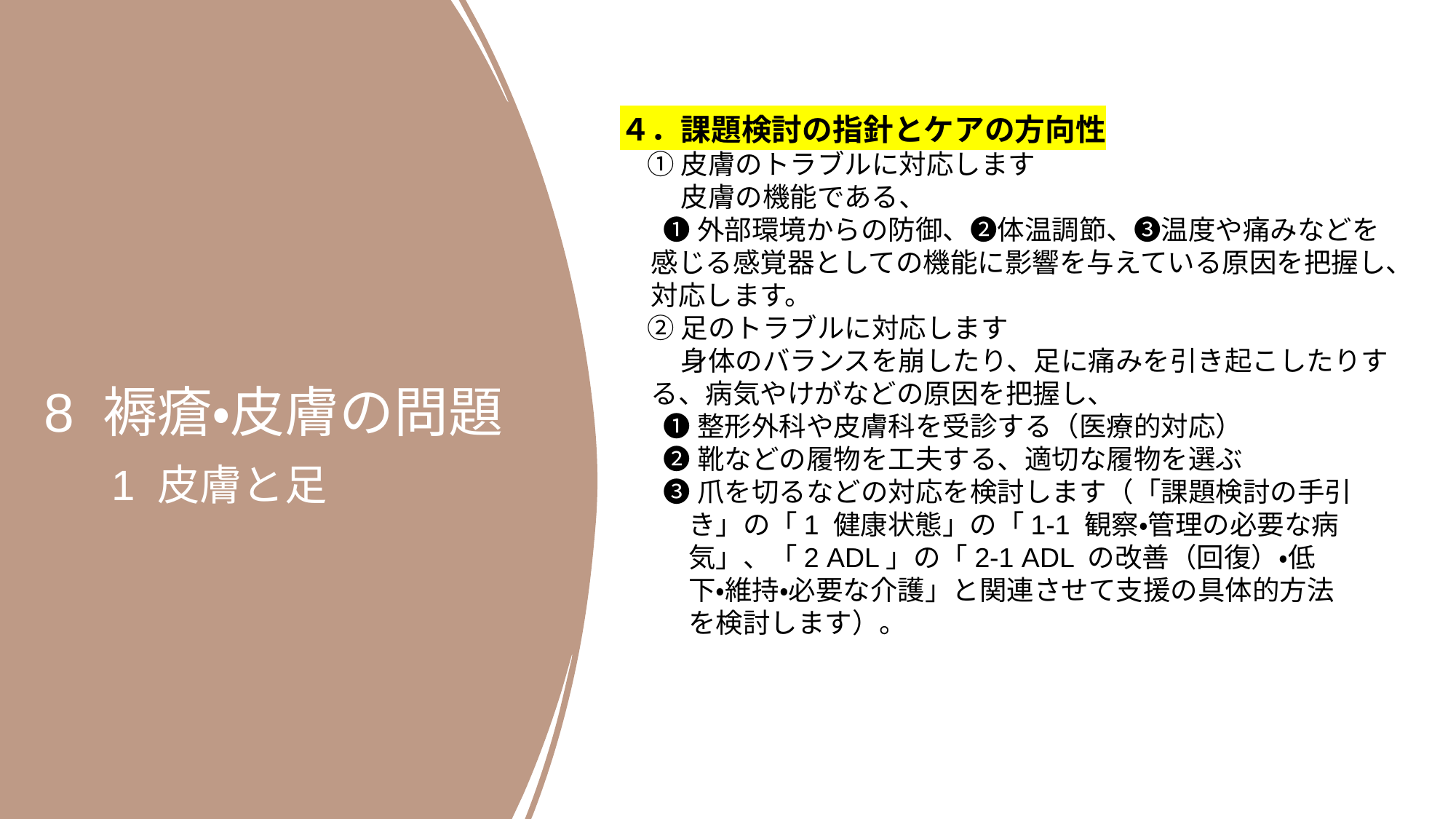

４．課題検討の指針とケアの方向性
　① 皮膚のトラブルに対応します
　　 皮膚の機能である、
       ❶外部環境からの防御、❷体温調節、❸温度や痛みなどを
    感じる感覚器としての機能に影響を与えている原因を把握し、
    対応します。
　② 足のトラブルに対応します
　　 身体のバランスを崩したり、足に痛みを引き起こしたりす
    る、病気やけがなどの原因を把握し、
       ❶整形外科や皮膚科を受診する（医療的対応）
       ❷靴などの履物を工夫する、適切な履物を選ぶ
       ❸爪を切るなどの対応を検討します（「課題検討の手引
          き」の「1 健康状態」の「1-1 観察・管理の必要な病
          気」、「2 ADL」の「2-1 ADL の改善（回復）・低
          下・維持・必要な介護」と関連させて支援の具体的方法
          を検討します）。

8 褥瘡・皮膚の問題
　1 皮膚と足